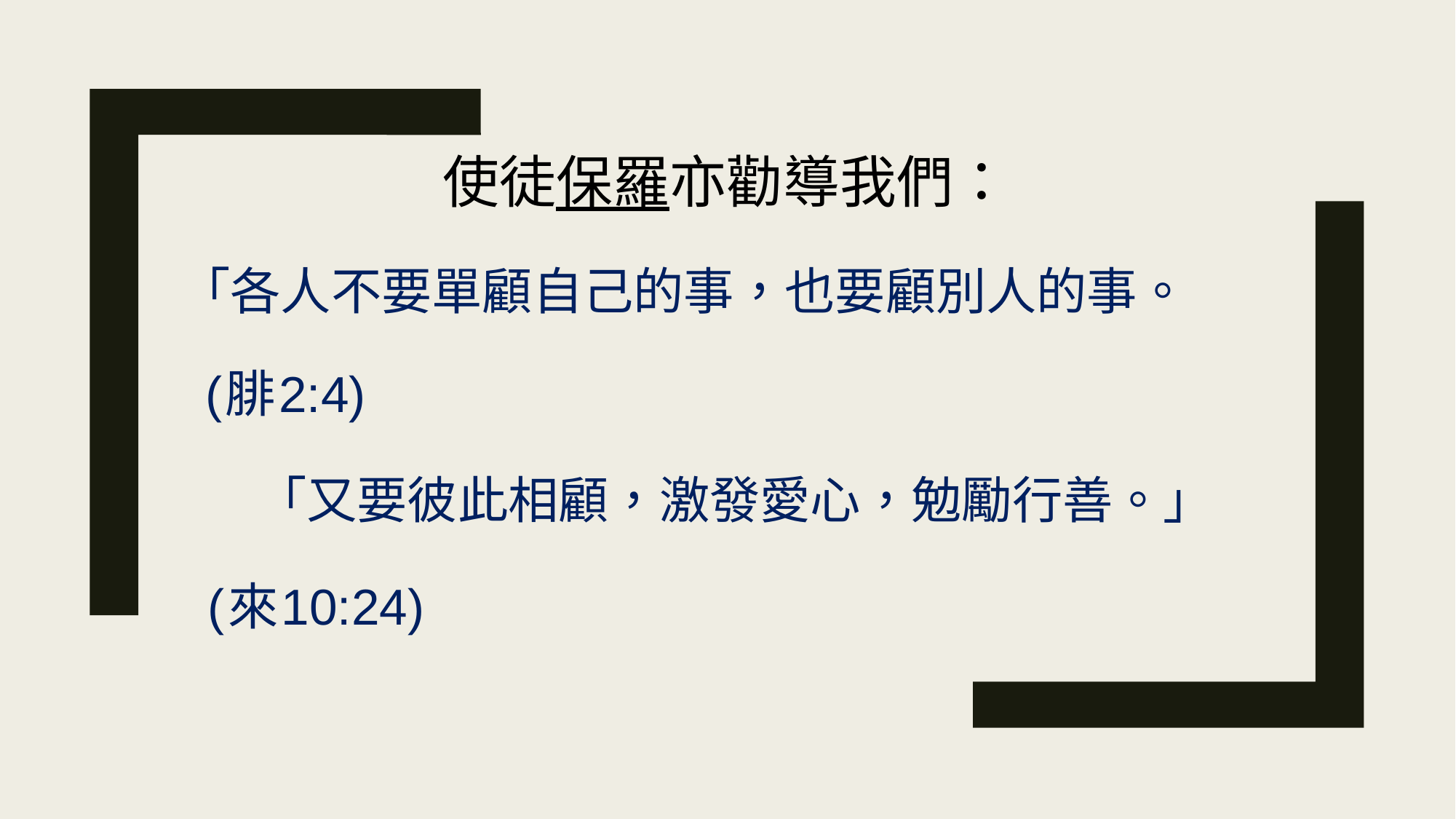

使徒保羅亦勸導我們：
	「各人不要單顧自己的事，也要顧別人的事。
  	  (腓2:4)
         「又要彼此相顧，激發愛心，勉勵行善。」
  	  (來10:24)